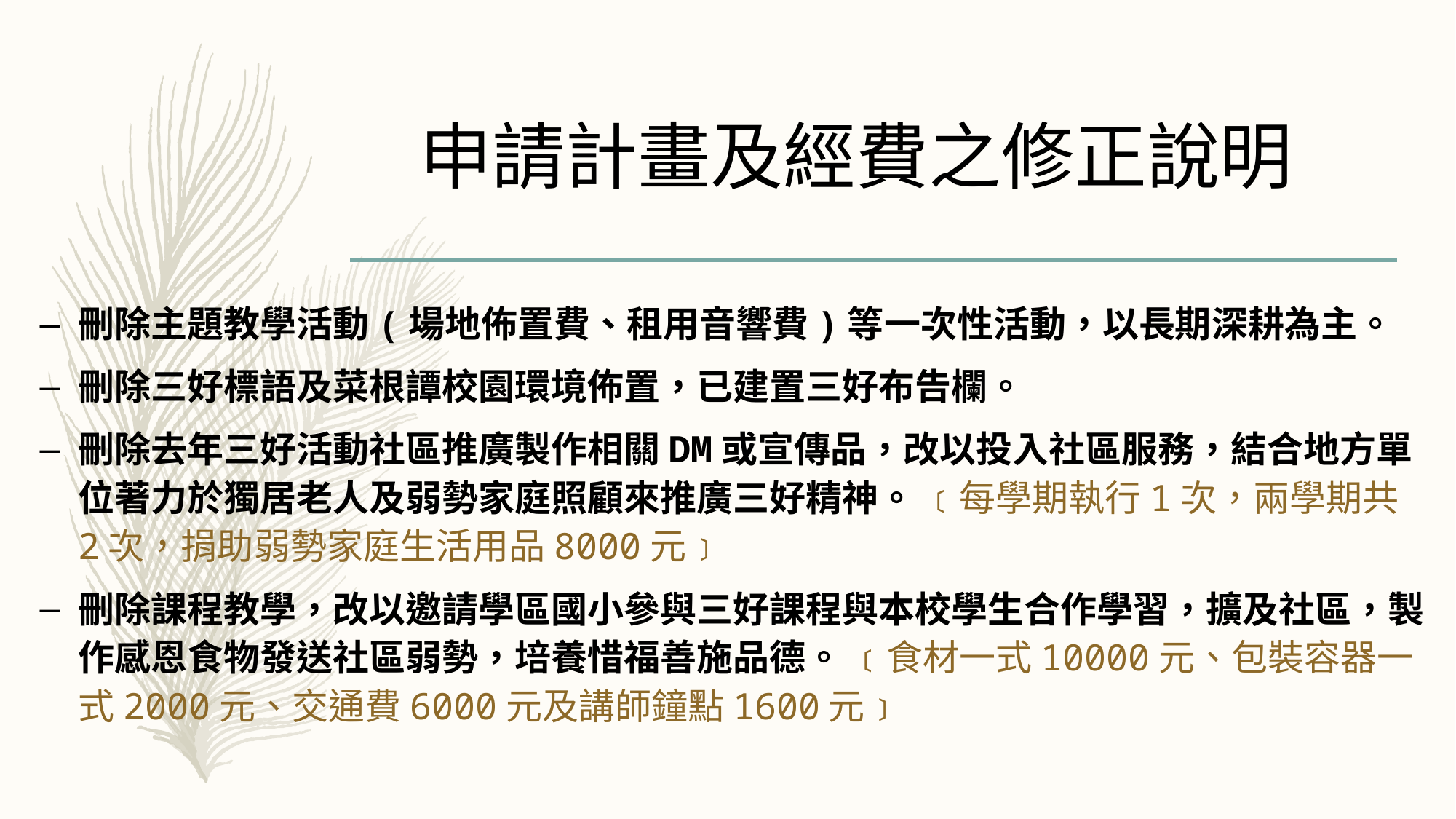

# 申請計畫及經費之修正說明
刪除主題教學活動(場地佈置費、租用音響費)等一次性活動，以長期深耕為主。
刪除三好標語及菜根譚校園環境佈置，已建置三好布告欄。
刪除去年三好活動社區推廣製作相關DM或宣傳品，改以投入社區服務，結合地方單位著力於獨居老人及弱勢家庭照顧來推廣三好精神。 ﹝每學期執行1次，兩學期共2次，捐助弱勢家庭生活用品8000元﹞
刪除課程教學，改以邀請學區國小參與三好課程與本校學生合作學習，擴及社區，製作感恩食物發送社區弱勢，培養惜福善施品德。 ﹝食材一式10000元、包裝容器一式2000元、交通費6000元及講師鐘點1600元﹞